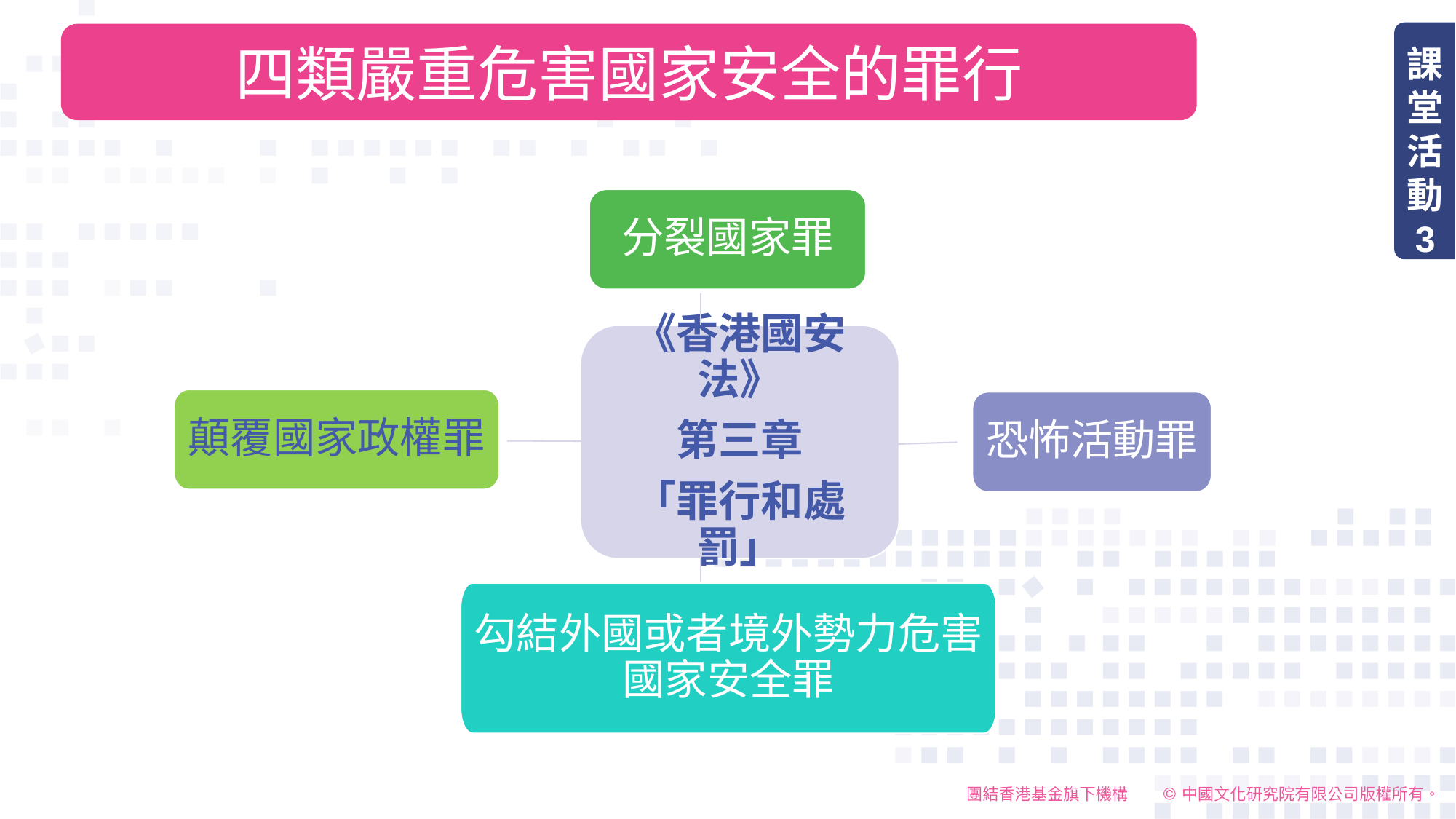

課堂活動
3

四類嚴重危害國家安全的罪行
分裂國家罪

《香港國安法》
第三章
「罪行和處罰」
顛覆國家政權罪
恐怖活動罪

勾結外國或者境外勢力危害國家安全罪